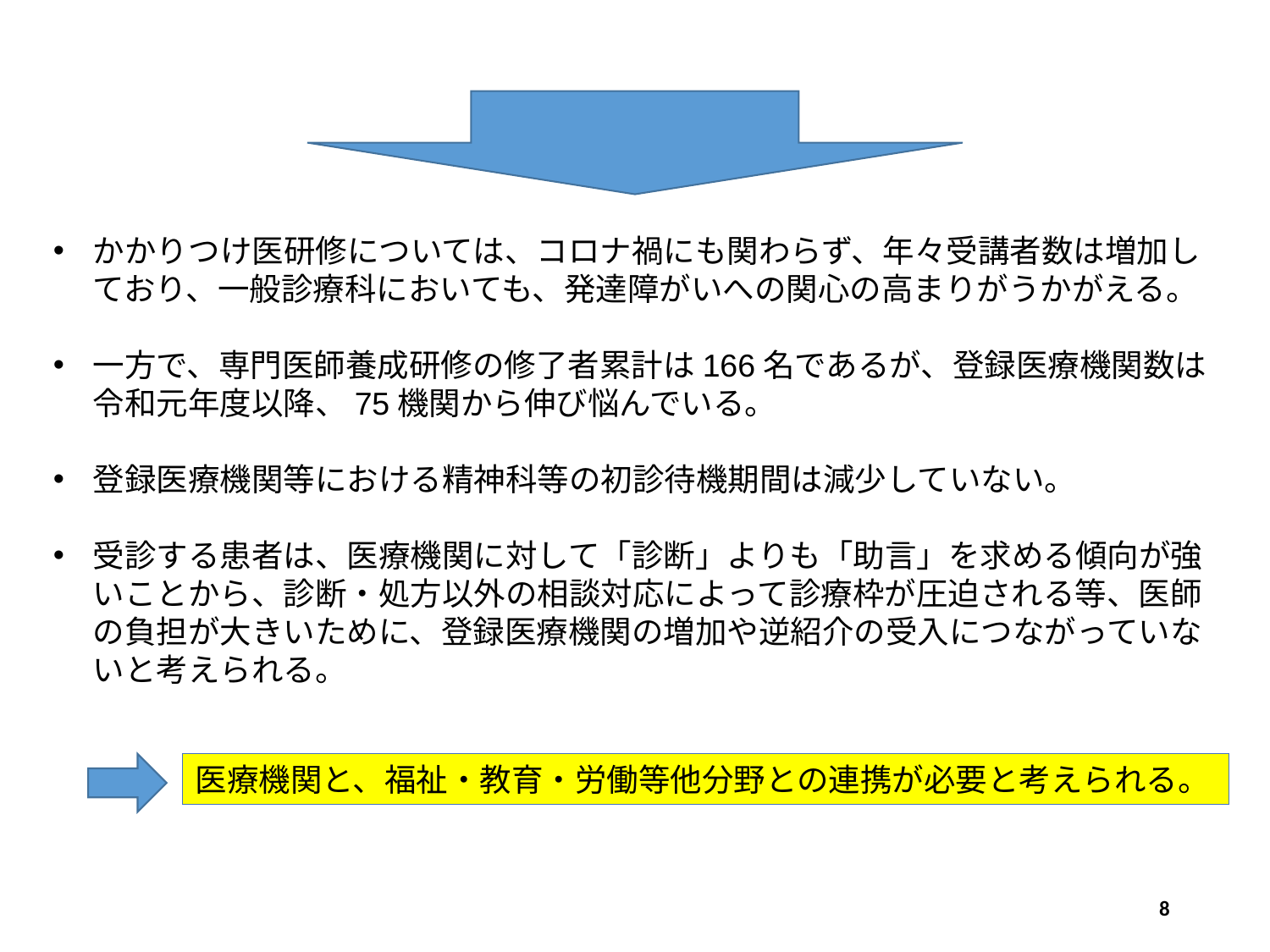

かかりつけ医研修については、コロナ禍にも関わらず、年々受講者数は増加しており、一般診療科においても、発達障がいへの関心の高まりがうかがえる。

一方で、専門医師養成研修の修了者累計は166名であるが、登録医療機関数は令和元年度以降、75機関から伸び悩んでいる。

登録医療機関等における精神科等の初診待機期間は減少していない。

受診する患者は、医療機関に対して「診断」よりも「助言」を求める傾向が強いことから、診断・処方以外の相談対応によって診療枠が圧迫される等、医師の負担が大きいために、登録医療機関の増加や逆紹介の受入につながっていないと考えられる。

医療機関と、福祉・教育・労働等他分野との連携が必要と考えられる。
8